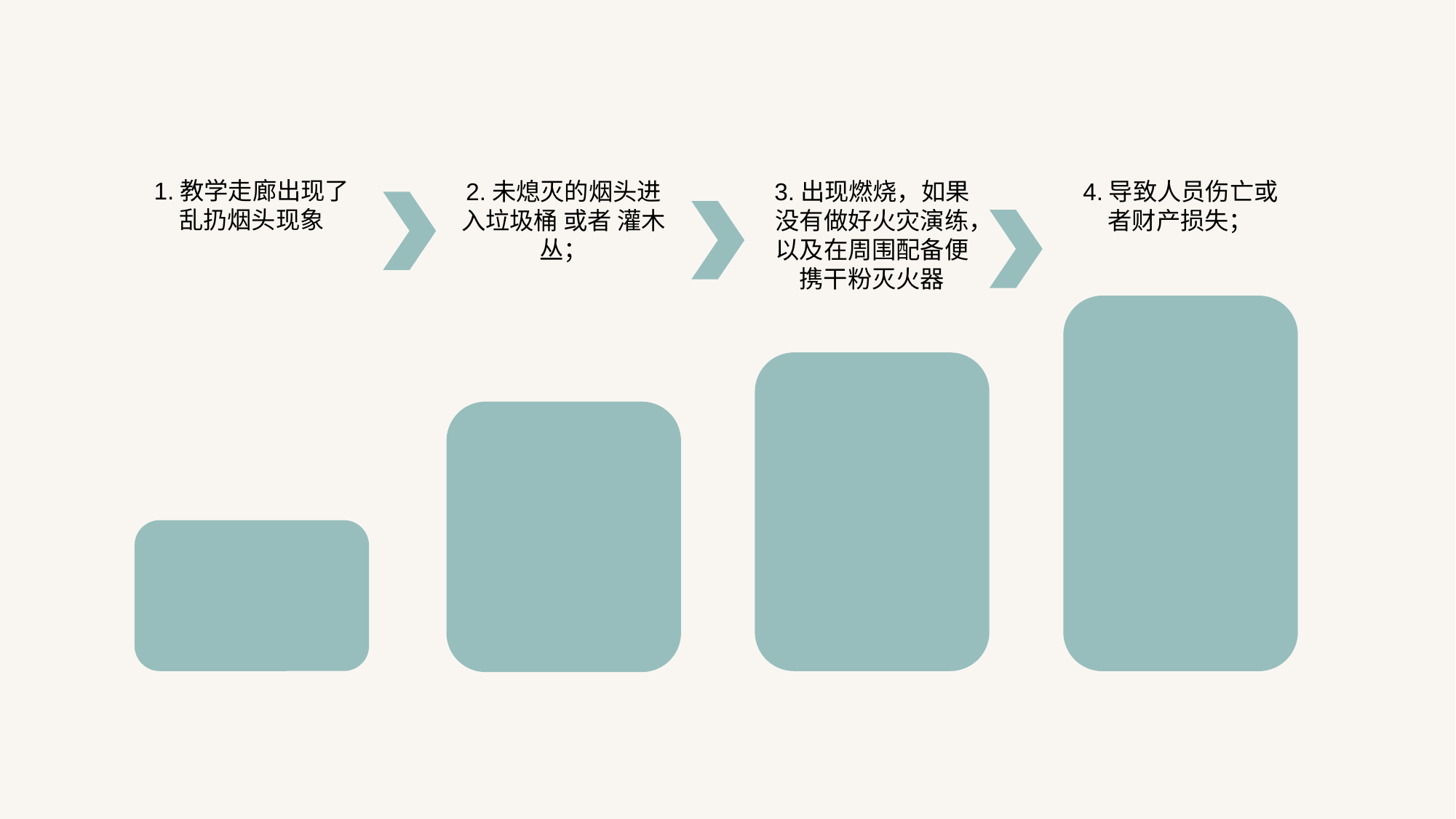

1.教学走廊出现了乱扔烟头现象

2.未熄灭的烟头进入垃圾桶 或者 灌木丛；

3.出现燃烧，如果没有做好火灾演练，以及在周围配备便携干粉灭火器

4.导致人员伤亡或者财产损失；